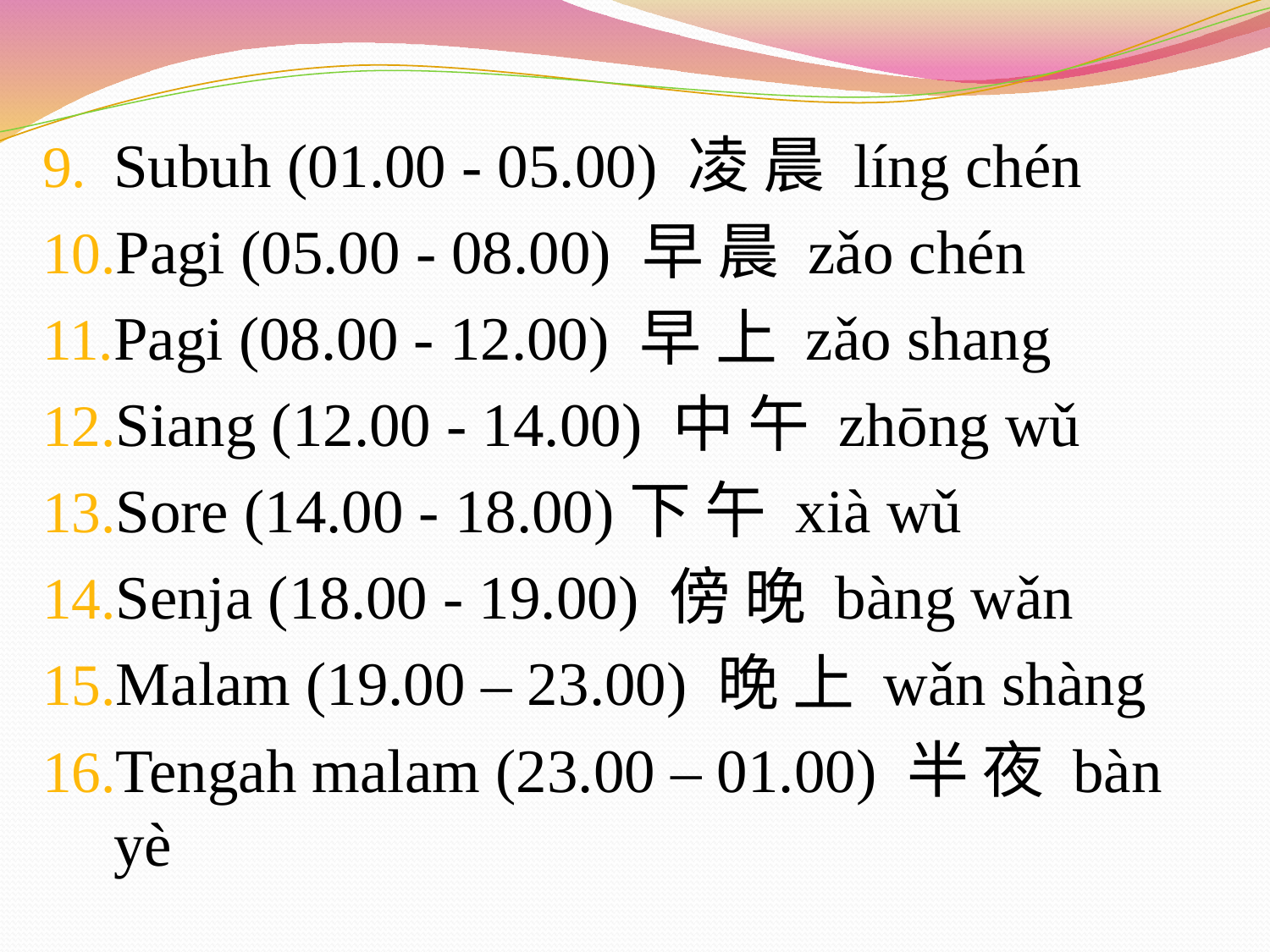

Subuh (01.00 - 05.00) 凌 晨 líng chén
Pagi (05.00 - 08.00) 早 晨 zǎo chén
Pagi (08.00 - 12.00) 早 上 zǎo shang
Siang (12.00 - 14.00) 中 午 zhōng wǔ
Sore (14.00 - 18.00)下 午 xià wǔ
Senja (18.00 - 19.00) 傍 晚 bàng wǎn
Malam (19.00 – 23.00) 晚 上 wǎn shàng
Tengah malam (23.00 – 01.00) 半 夜 bàn yè